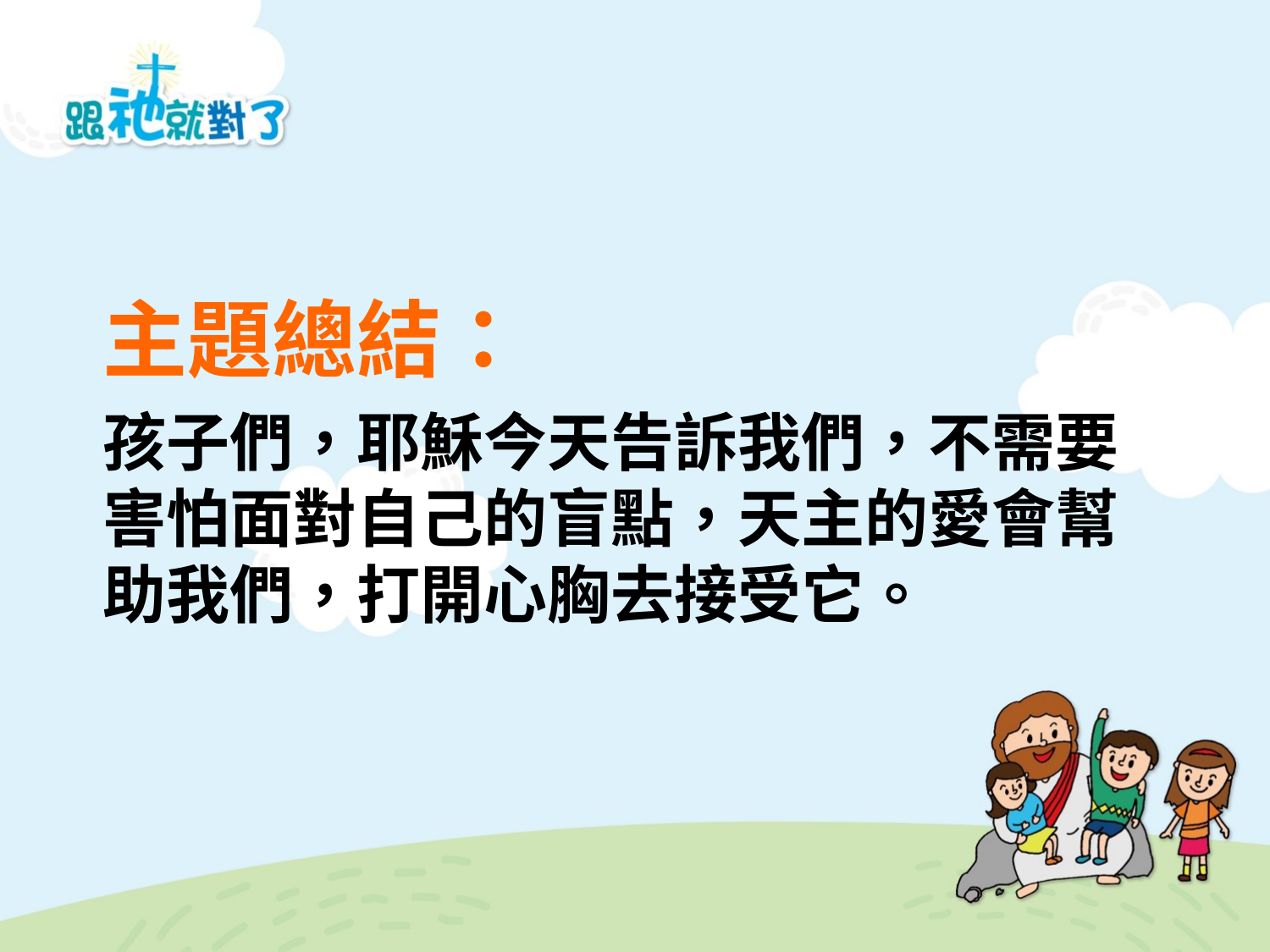

主題總結：
孩子們，耶穌今天告訴我們，不需要害怕面對自己的盲點，天主的愛會幫助我們，打開心胸去接受它。